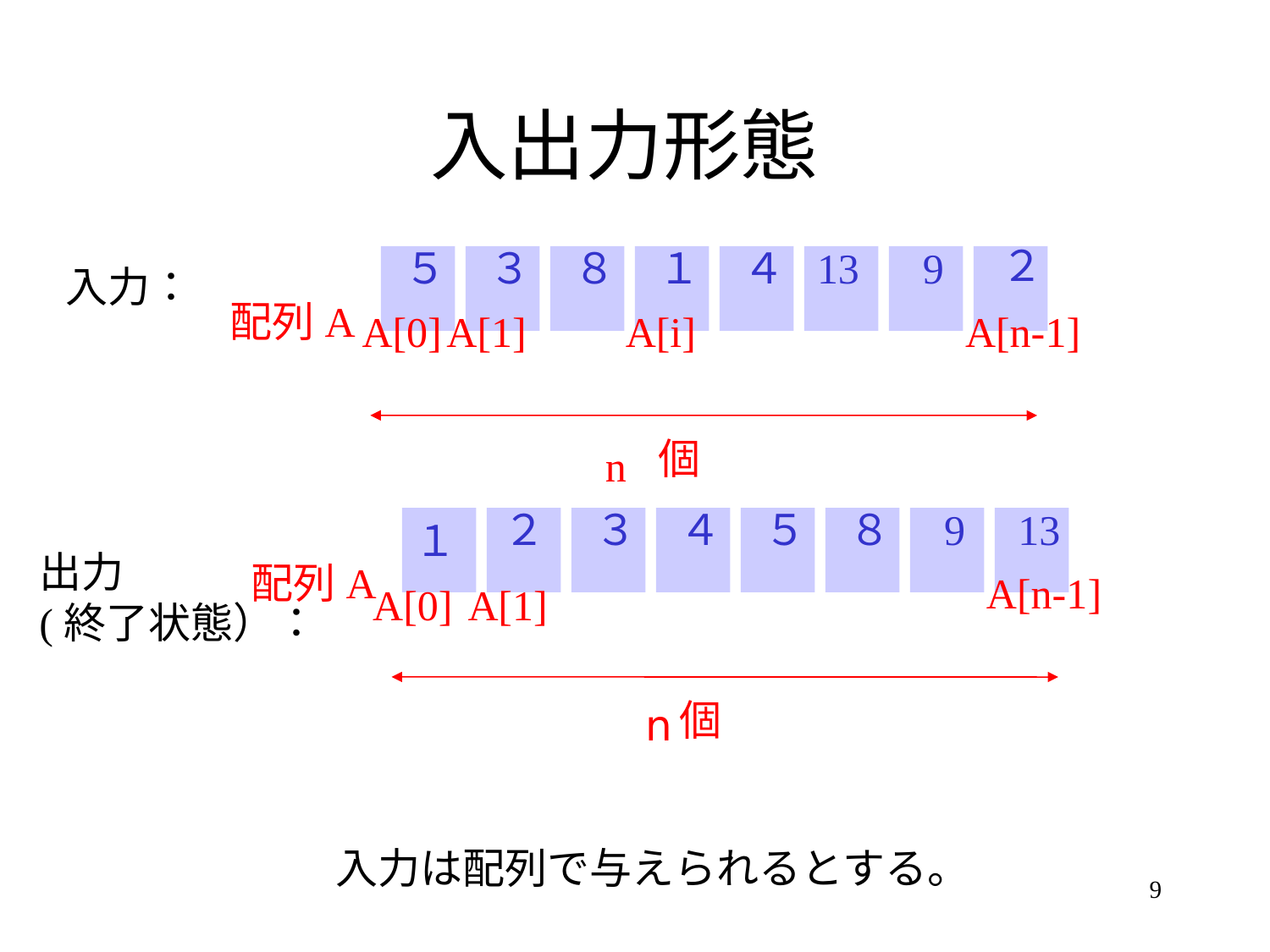

# 入出力形態
２
５
３
８
１
４
13
9

入力：
配列A
A[0]
A[1]
A[i]
A[n-1]

個
n
２
３
４
５
８
9
13

１

出力
(終了状態）：
配列A
A[n-1]
A[0]
A[1]

個
n
入力は配列で与えられるとする。
9